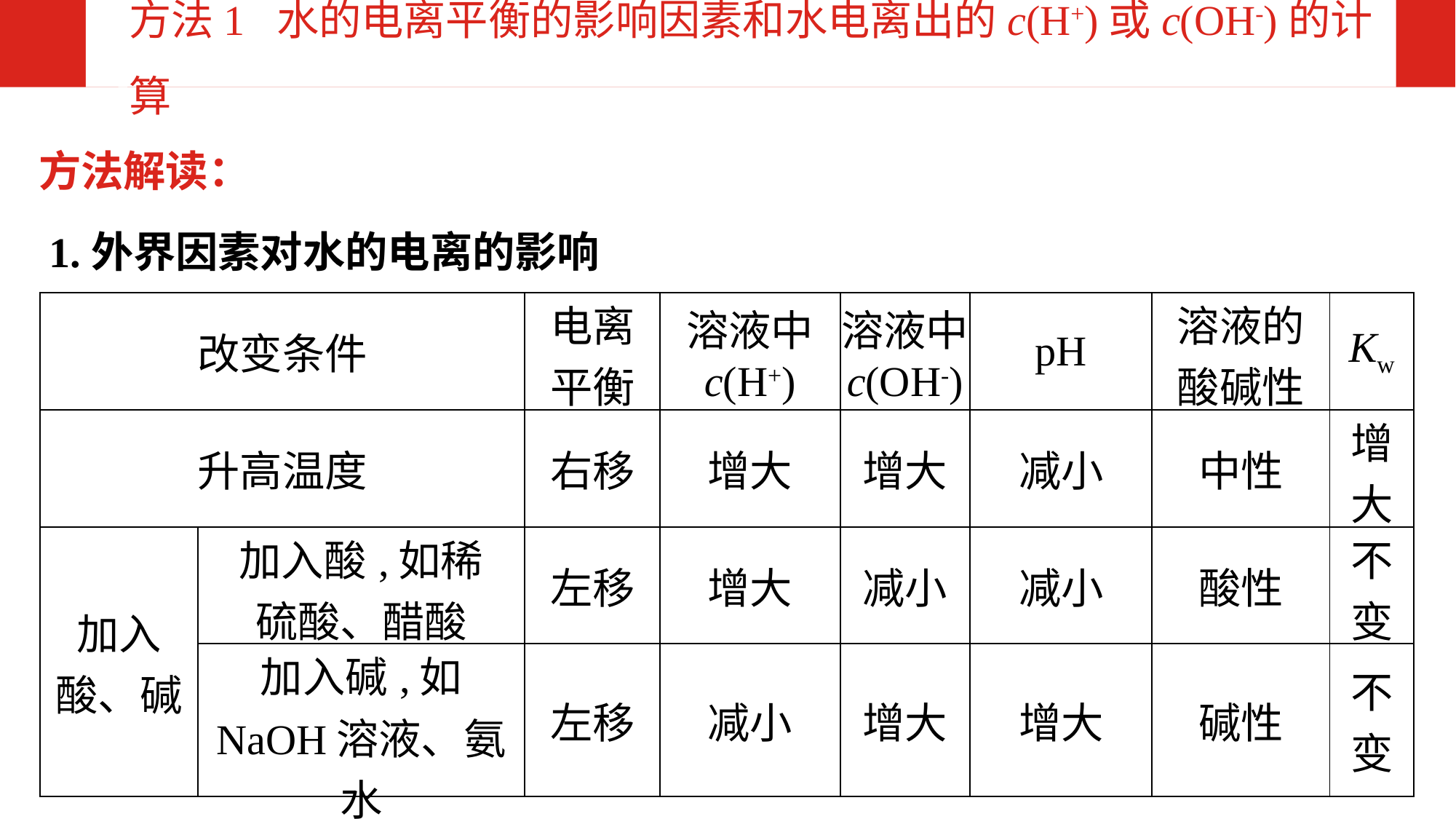

方法1  水的电离平衡的影响因素和水电离出的c(H+)或c(OH-)的计算

方法解读：
1.外界因素对水的电离的影响
| 改变条件 |  | 电离 平衡 | 溶液中 c(H+) | 溶液中 c(OH-) | pH | 溶液的 酸碱性 | Kw |
| --- | --- | --- | --- | --- | --- | --- | --- |
| 升高温度 |  | 右移 | 增大 | 增大 | 减小 | 中性 | 增大 |
| 加入 酸、碱 | 加入酸,如稀 硫酸、醋酸 | 左移 | 增大 | 减小 | 减小 | 酸性 | 不变 |
|  | 加入碱,如 NaOH溶液、氨水 | 左移 | 减小 | 增大 | 增大 | 碱性 | 不变 |